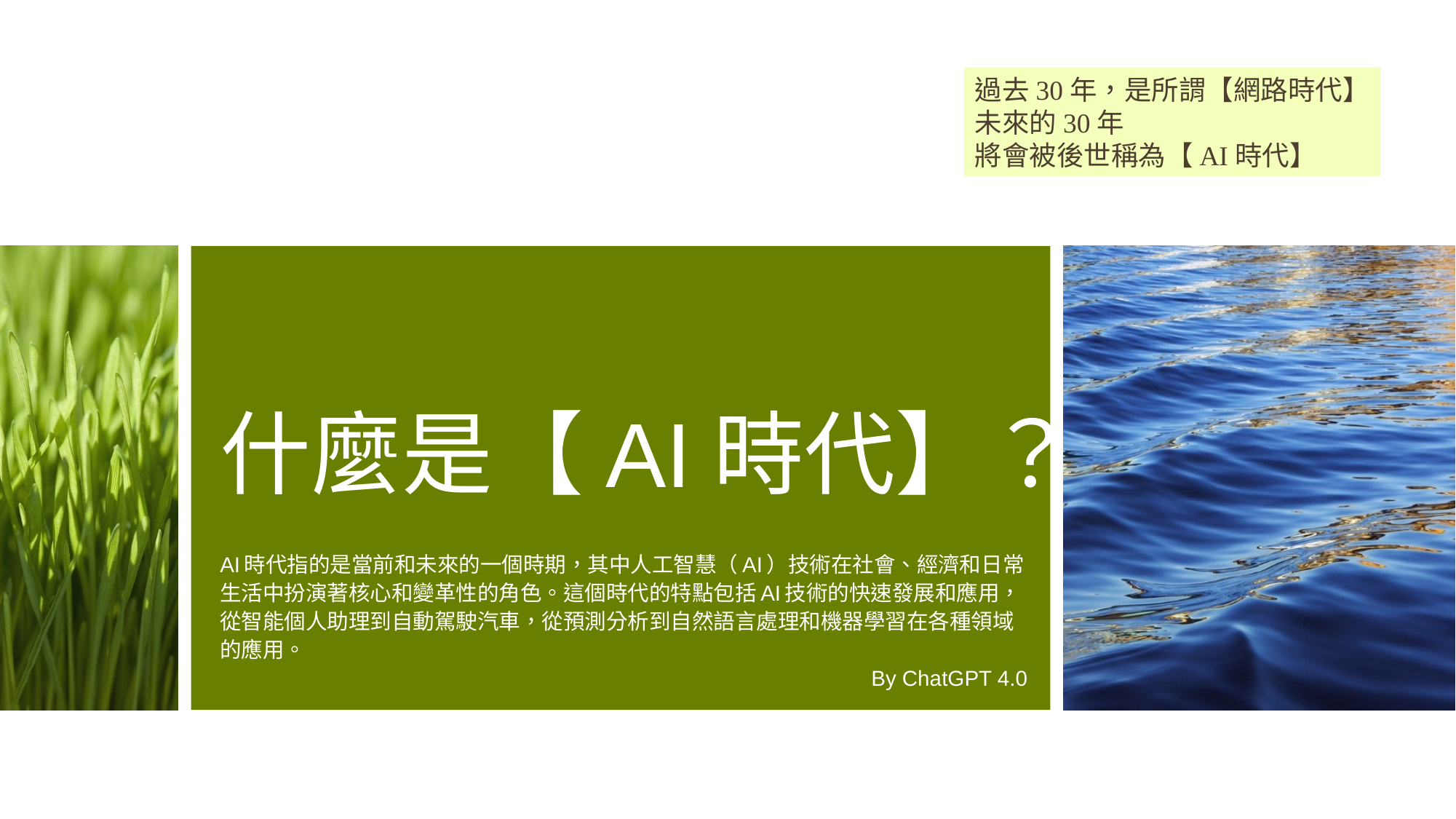

過去30年，是所謂【網路時代】
未來的30年
將會被後世稱為【AI時代】
# 什麼是【AI時代】？
AI時代指的是當前和未來的一個時期，其中人工智慧（AI）技術在社會、經濟和日常生活中扮演著核心和變革性的角色。這個時代的特點包括AI技術的快速發展和應用，從智能個人助理到自動駕駛汽車，從預測分析到自然語言處理和機器學習在各種領域的應用。
By ChatGPT 4.0